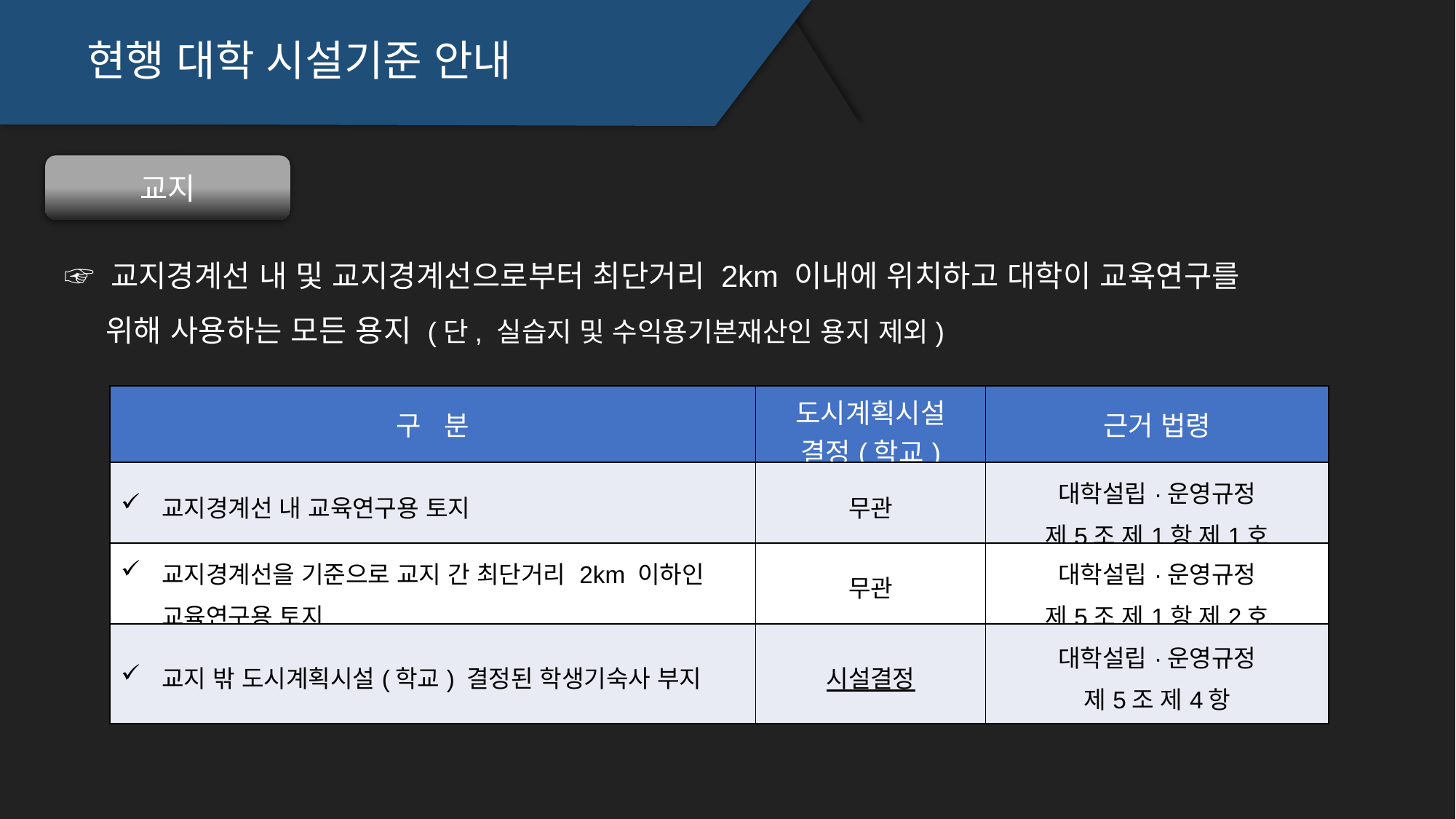

현행 대학 시설기준 안내
교지
 ☞ 교지경계선 내 및 교지경계선으로부터 최단거리 2km 이내에 위치하고 대학이 교육연구를
     위해 사용하는 모든 용지 (단, 실습지 및 수익용기본재산인 용지 제외)
| 구 분 | 도시계획시설 결정(학교) | 근거 법령 |
| --- | --- | --- |
| 교지경계선 내 교육연구용 토지 | 무관 | 대학설립·운영규정 제5조 제1항 제1호 |
| 교지경계선을 기준으로 교지 간 최단거리 2km 이하인 교육연구용 토지 | 무관 | 대학설립·운영규정 제5조 제1항 제2호 |
| 교지 밖 도시계획시설(학교) 결정된 학생기숙사 부지 | 시설결정 | 대학설립·운영규정 제5조 제4항 |